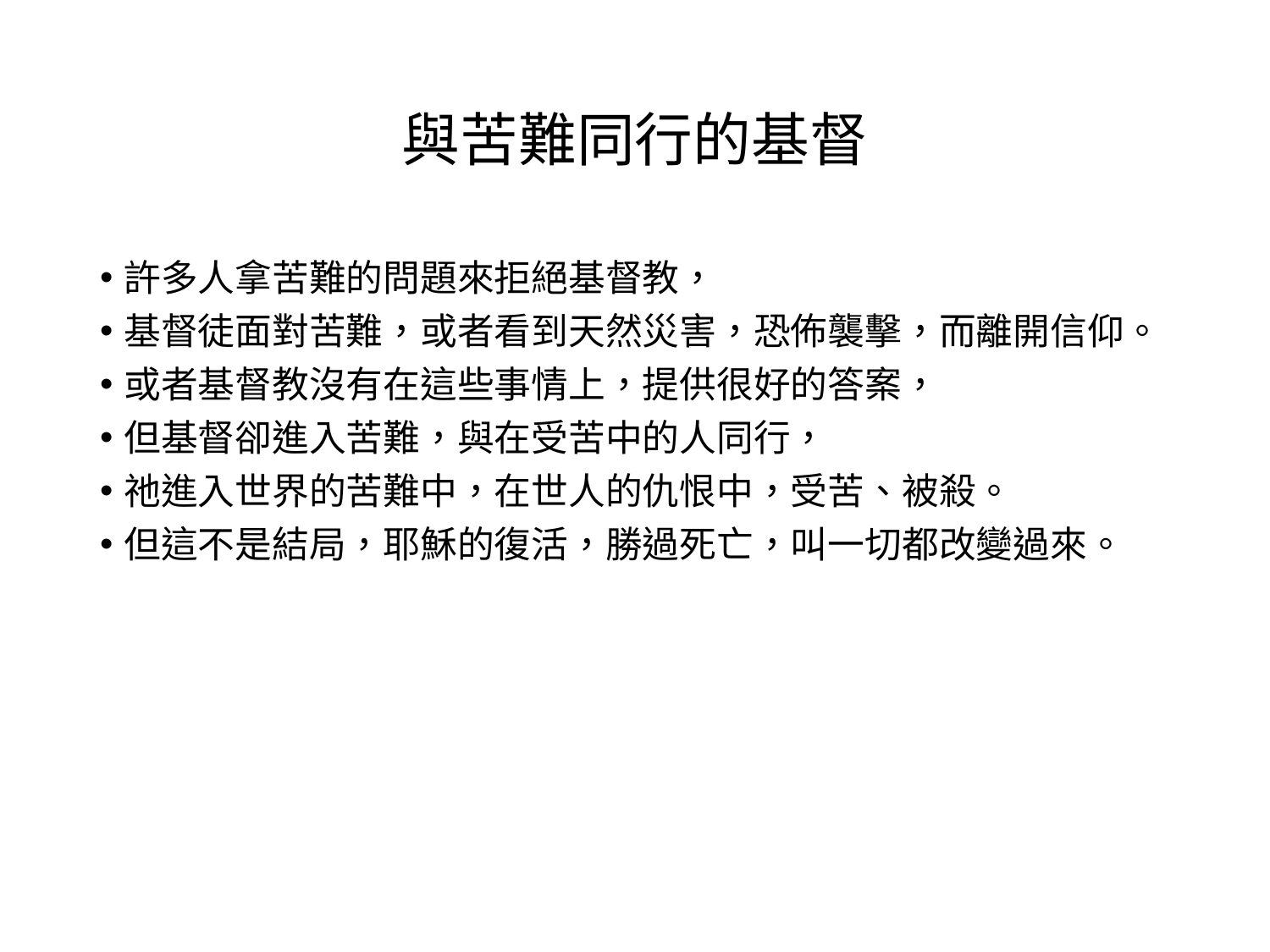

# 與苦難同行的基督
許多人拿苦難的問題來拒絕基督教，
基督徒面對苦難，或者看到天然災害，恐佈襲擊，而離開信仰。
或者基督教沒有在這些事情上，提供很好的答案，
但基督卻進入苦難，與在受苦中的人同行，
祂進入世界的苦難中，在世人的仇恨中，受苦、被殺。
但這不是結局，耶穌的復活，勝過死亡，叫一切都改變過來。